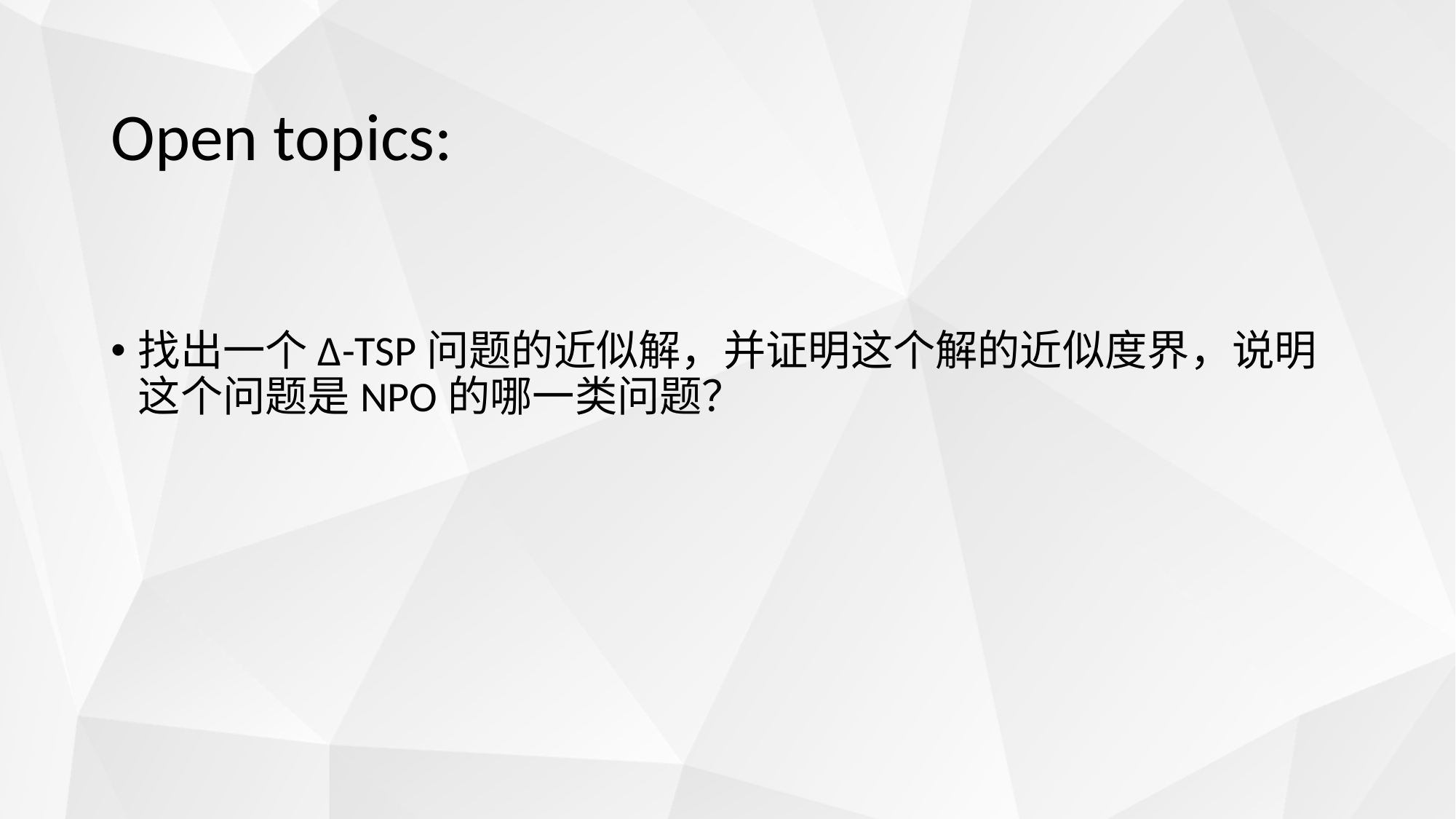

# Open topics:
找出一个Δ-TSP问题的近似解，并证明这个解的近似度界，说明这个问题是NPO的哪一类问题？